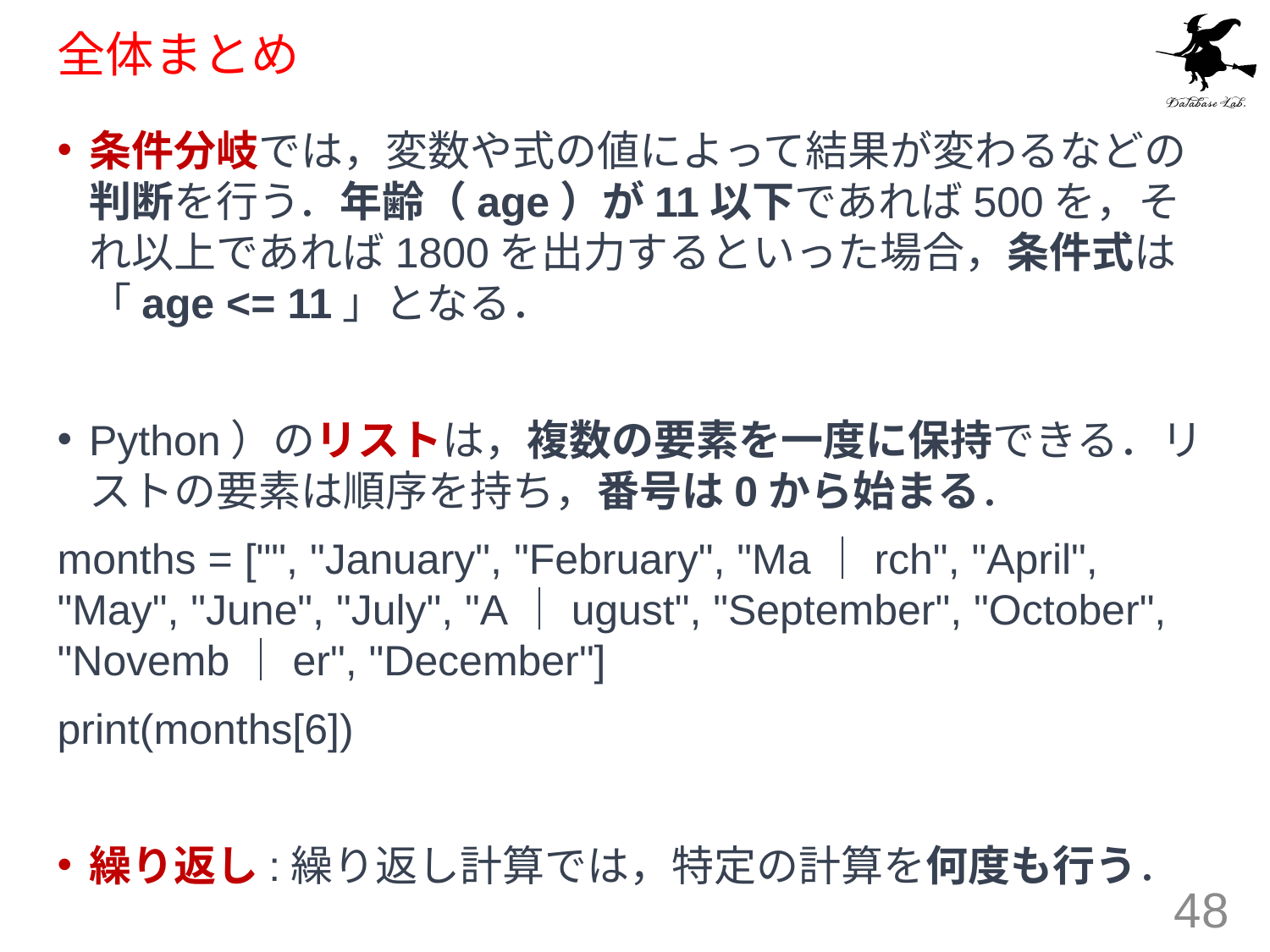

# 全体まとめ
条件分岐では，変数や式の値によって結果が変わるなどの判断を行う．年齢（age）が11以下であれば500を，それ以上であれば1800を出力するといった場合，条件式は「age <= 11」となる．

Python）のリストは，複数の要素を一度に保持できる．リストの要素は順序を持ち，番号は0から始まる．
months = ["", "January", "February", "Ma｜rch", "April", "May", "June", "July", "A｜ugust", "September", "October", "Novemb｜er", "December"]
print(months[6])

繰り返し:繰り返し計算では，特定の計算を何度も行う．

48